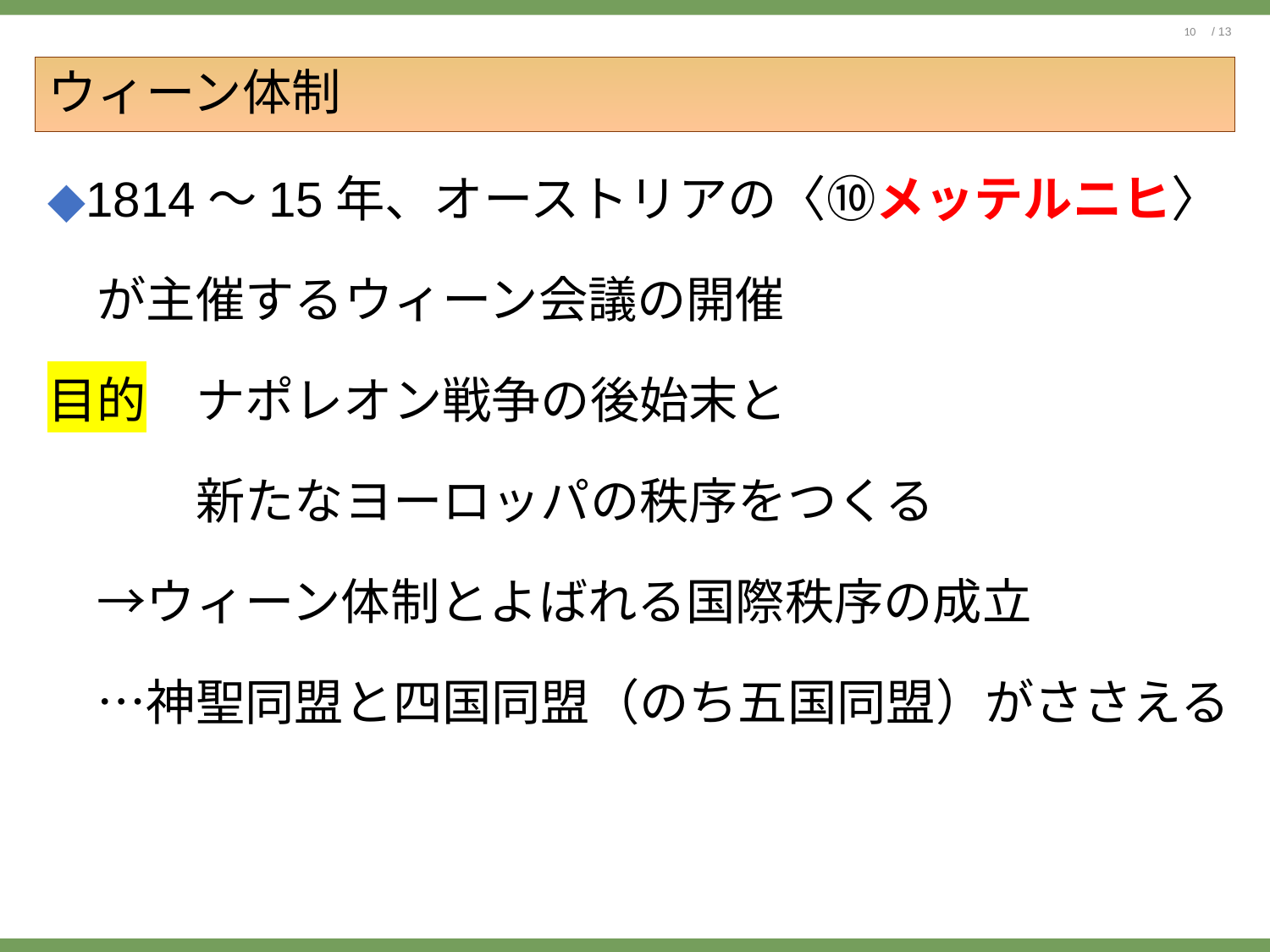

# ウィーン体制
◆1814～15年、オーストリアの〈⑩メッテルニヒ〉
　が主催するウィーン会議の開催
目的　ナポレオン戦争の後始末と
　　　新たなヨーロッパの秩序をつくる
　→ウィーン体制とよばれる国際秩序の成立
　…神聖同盟と四国同盟（のち五国同盟）がささえる